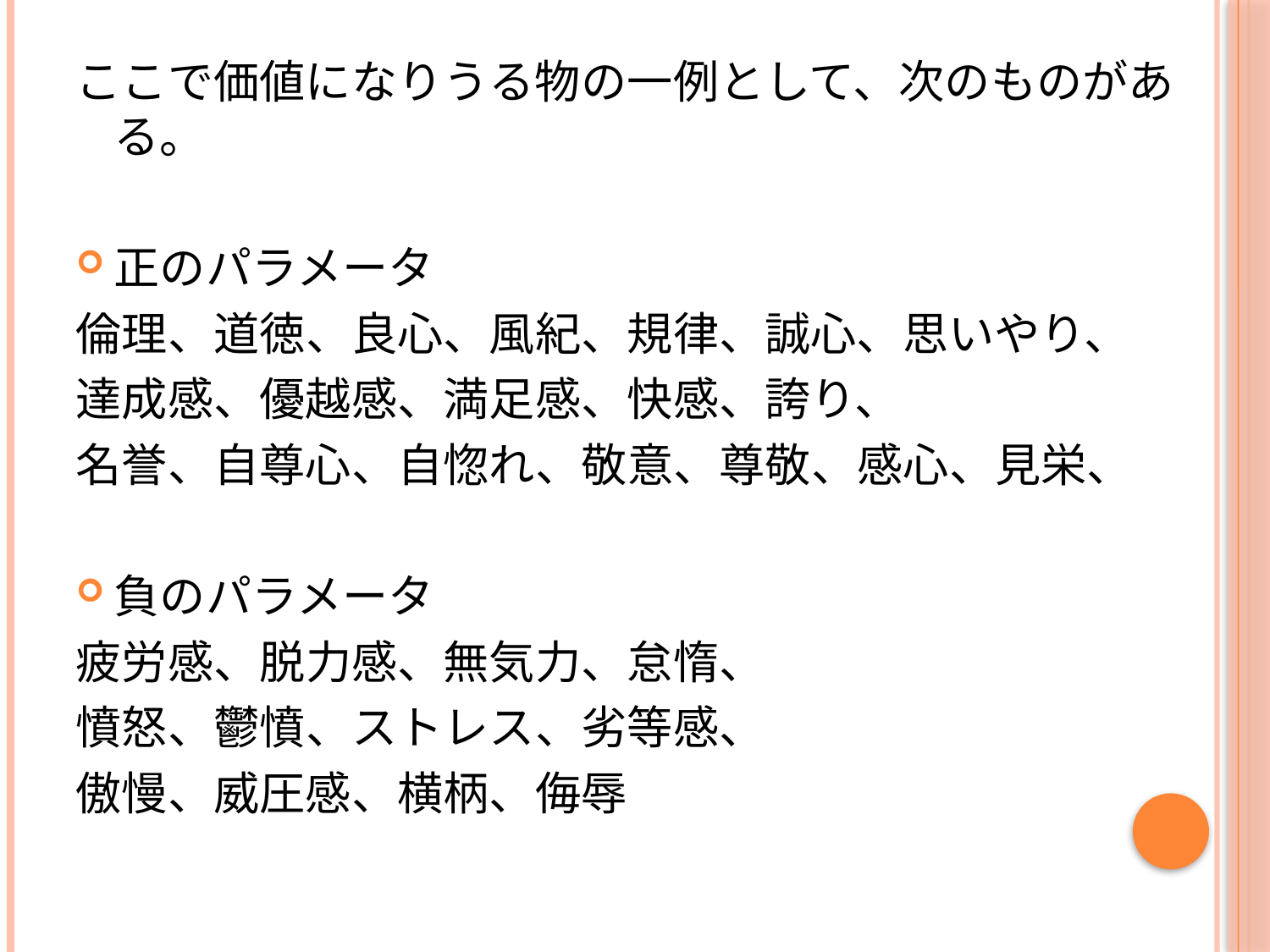

ここで価値になりうる物の一例として、次のものがある。

正のパラメータ
倫理、道徳、良心、風紀、規律、誠心、思いやり、
達成感、優越感、満足感、快感、誇り、
名誉、自尊心、自惚れ、敬意、尊敬、感心、見栄、

負のパラメータ
疲労感、脱力感、無気力、怠惰、
憤怒、鬱憤、ストレス、劣等感、
傲慢、威圧感、横柄、侮辱